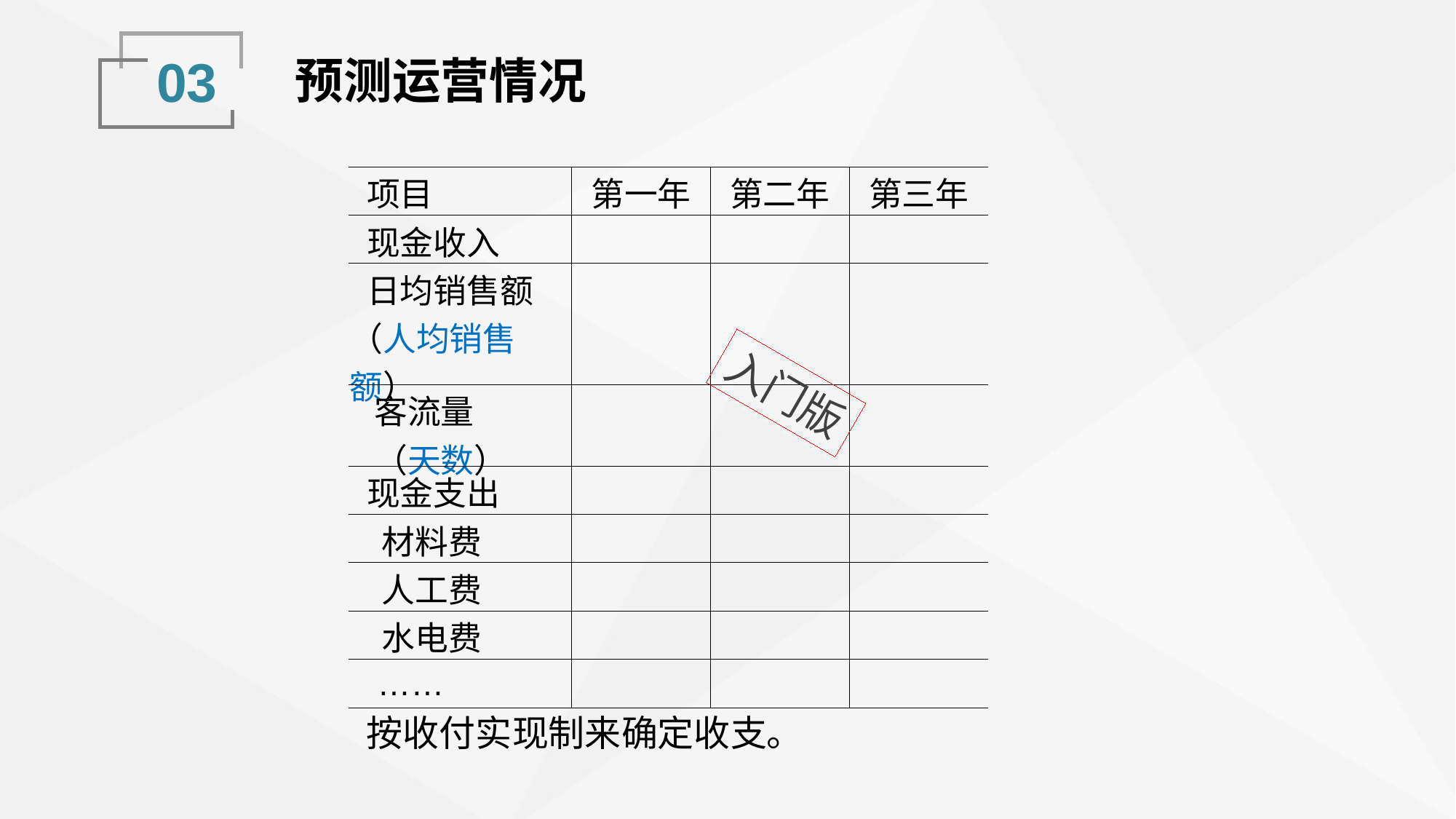

03
预测运营情况

| 项目 | 第一年 | 第二年 | 第三年 |
| --- | --- | --- | --- |
| 现金收入 |  |  |  |
| 日均销售额 （人均销售额） |  |  |  |
| 客流量 （天数） |  |  |  |
| 现金支出 |  |  |  |
| 材料费 |  |  |  |
| 人工费 |  |  |  |
| 水电费 |  |  |  |
| …… |  |  |  |
入门版
 按收付实现制来确定收支。